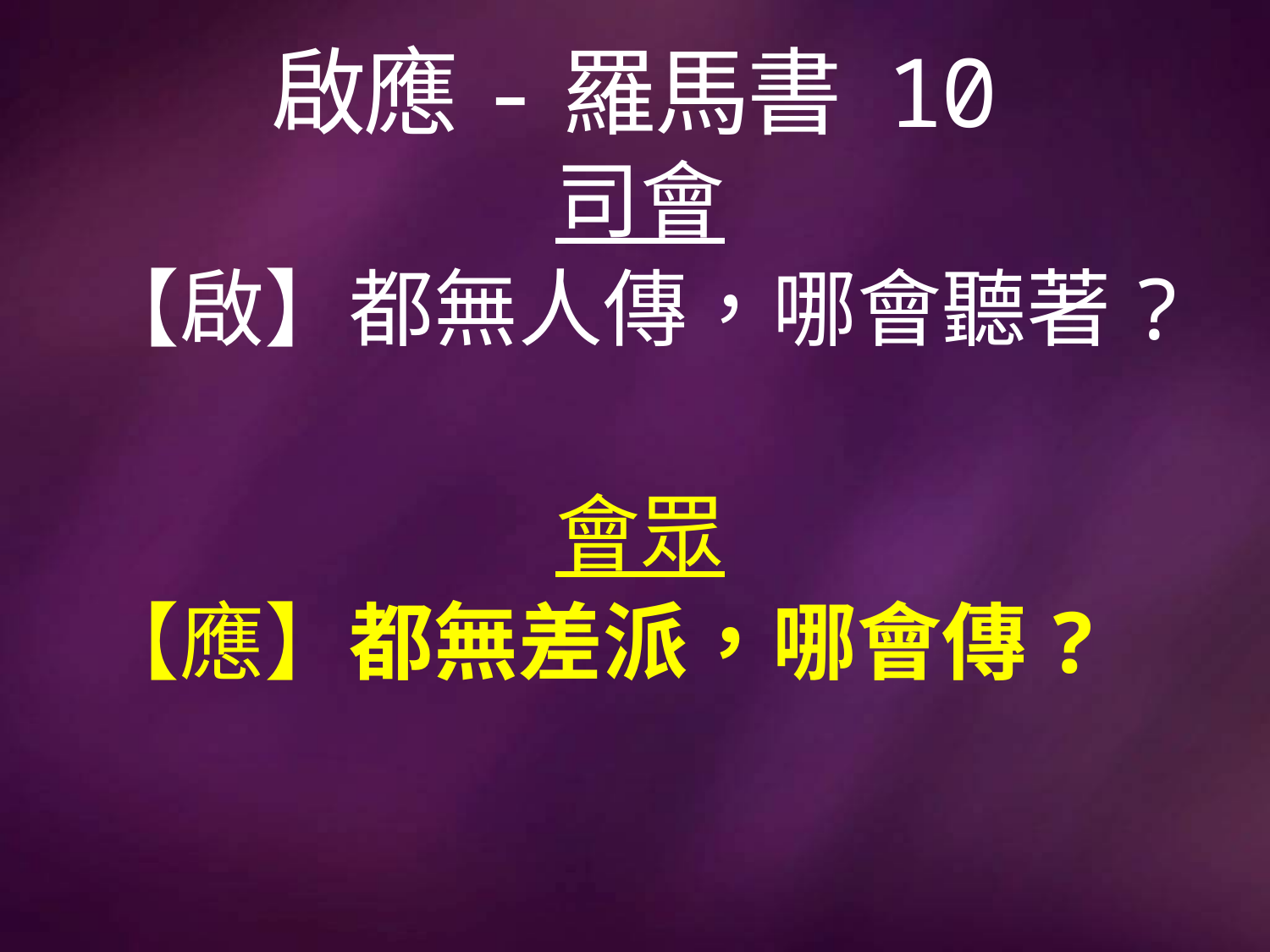

# 啟應-羅馬書 10
司會
【啟】都無人傳，哪會聽著?

會眾
【應】都無差派，哪會傳?